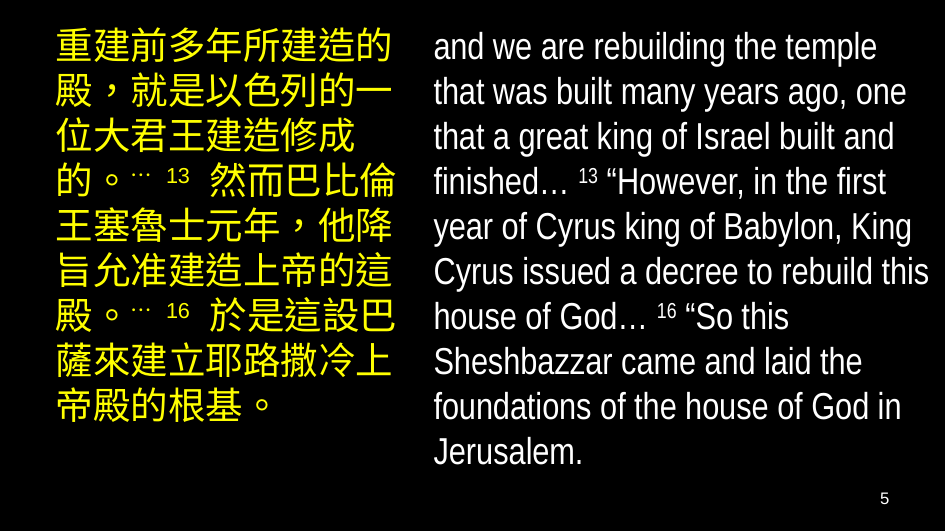

重建前多年所建造的殿，就是以色列的一位大君王建造修成的。… 13 然而巴比倫王塞魯士元年，他降旨允准建造上帝的這殿。… 16 於是這設巴薩來建立耶路撒冷上帝殿的根基。
and we are rebuilding the temple that was built many years ago, one that a great king of Israel built and finished… 13 “However, in the first year of Cyrus king of Babylon, King Cyrus issued a decree to rebuild this house of God… 16 “So this Sheshbazzar came and laid the foundations of the house of God in Jerusalem.
5